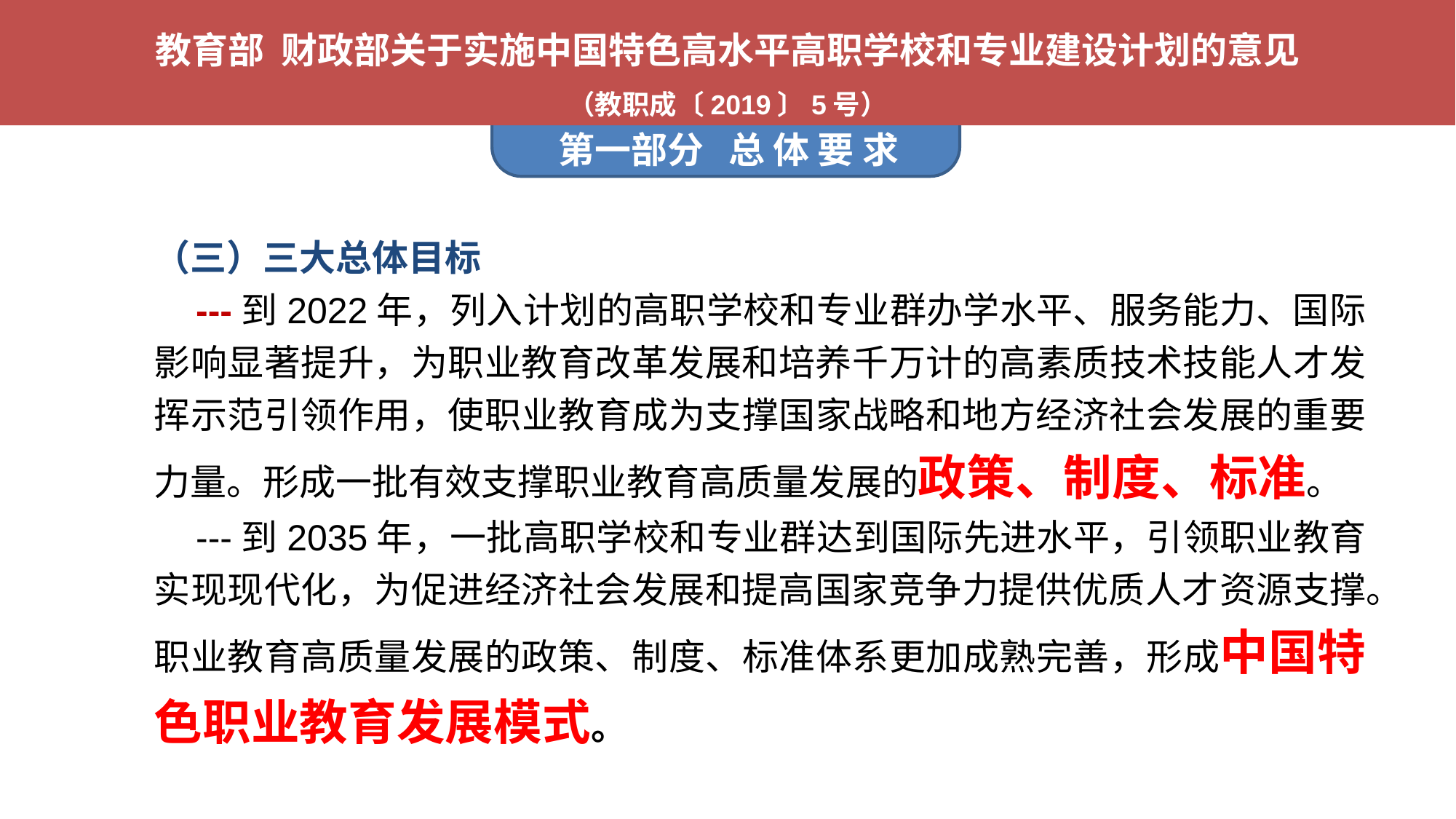

教育部  财政部关于实施中国特色高水平高职学校和专业建设计划的意见
（教职成〔2019〕5号）

第一部分   总 体 要 求
（三）三大总体目标
    ---到2022年，列入计划的高职学校和专业群办学水平、服务能力、国际影响显著提升，为职业教育改革发展和培养千万计的高素质技术技能人才发挥示范引领作用，使职业教育成为支撑国家战略和地方经济社会发展的重要力量。形成一批有效支撑职业教育高质量发展的政策、制度、标准。
    ---到2035年，一批高职学校和专业群达到国际先进水平，引领职业教育实现现代化，为促进经济社会发展和提高国家竞争力提供优质人才资源支撑。职业教育高质量发展的政策、制度、标准体系更加成熟完善，形成中国特色职业教育发展模式。